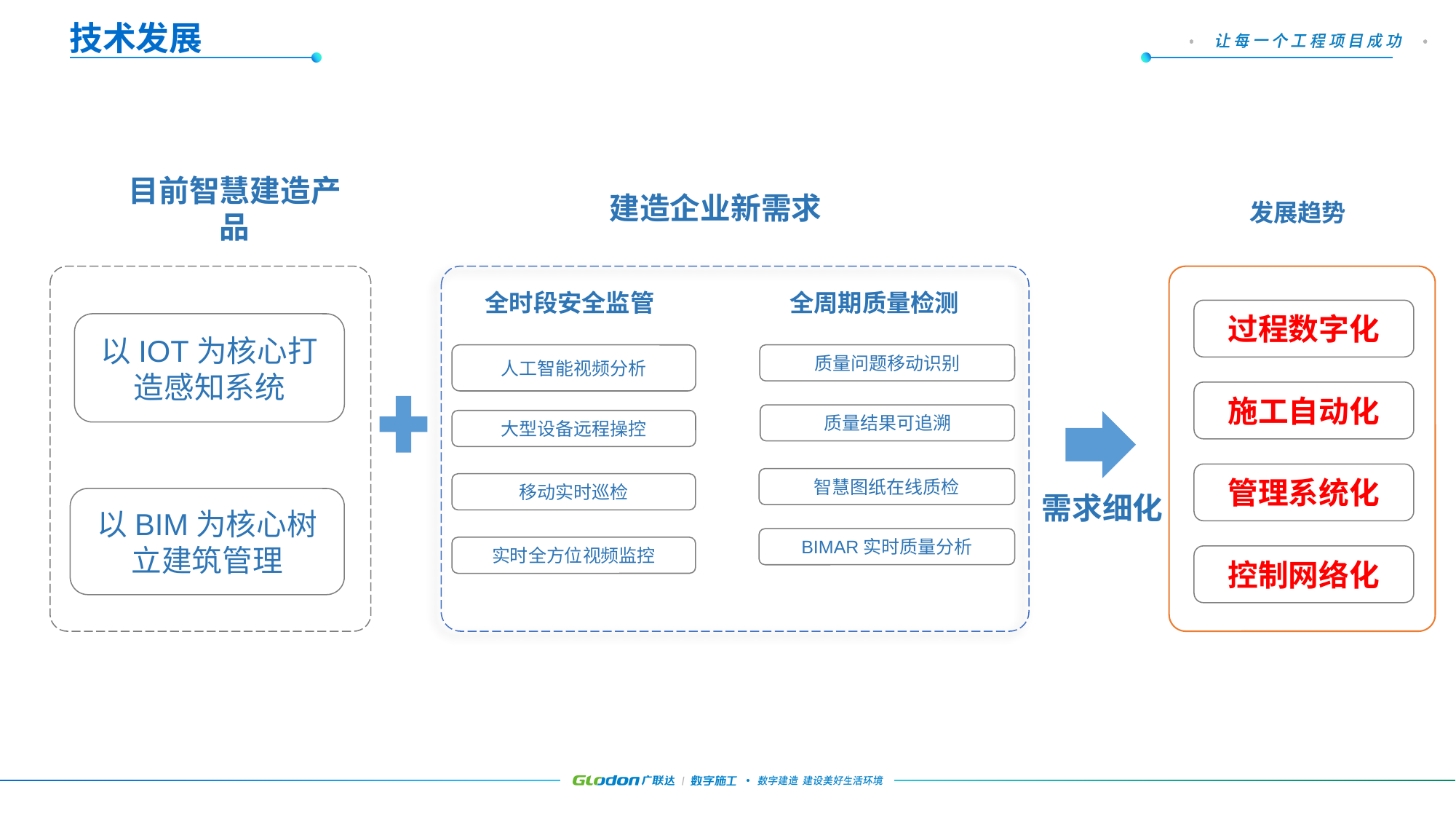

技术发展
建造企业新需求
目前智慧建造产品
发展趋势

全时段安全监管
全周期质量检测
过程数字化
以IOT为核心打造感知系统
质量问题移动识别
人工智能视频分析
施工自动化

质量结果可追溯
大型设备远程操控

管理系统化
智慧图纸在线质检
移动实时巡检
需求细化
以BIM为核心树立建筑管理
BIMAR实时质量分析
实时全方位视频监控
控制网络化